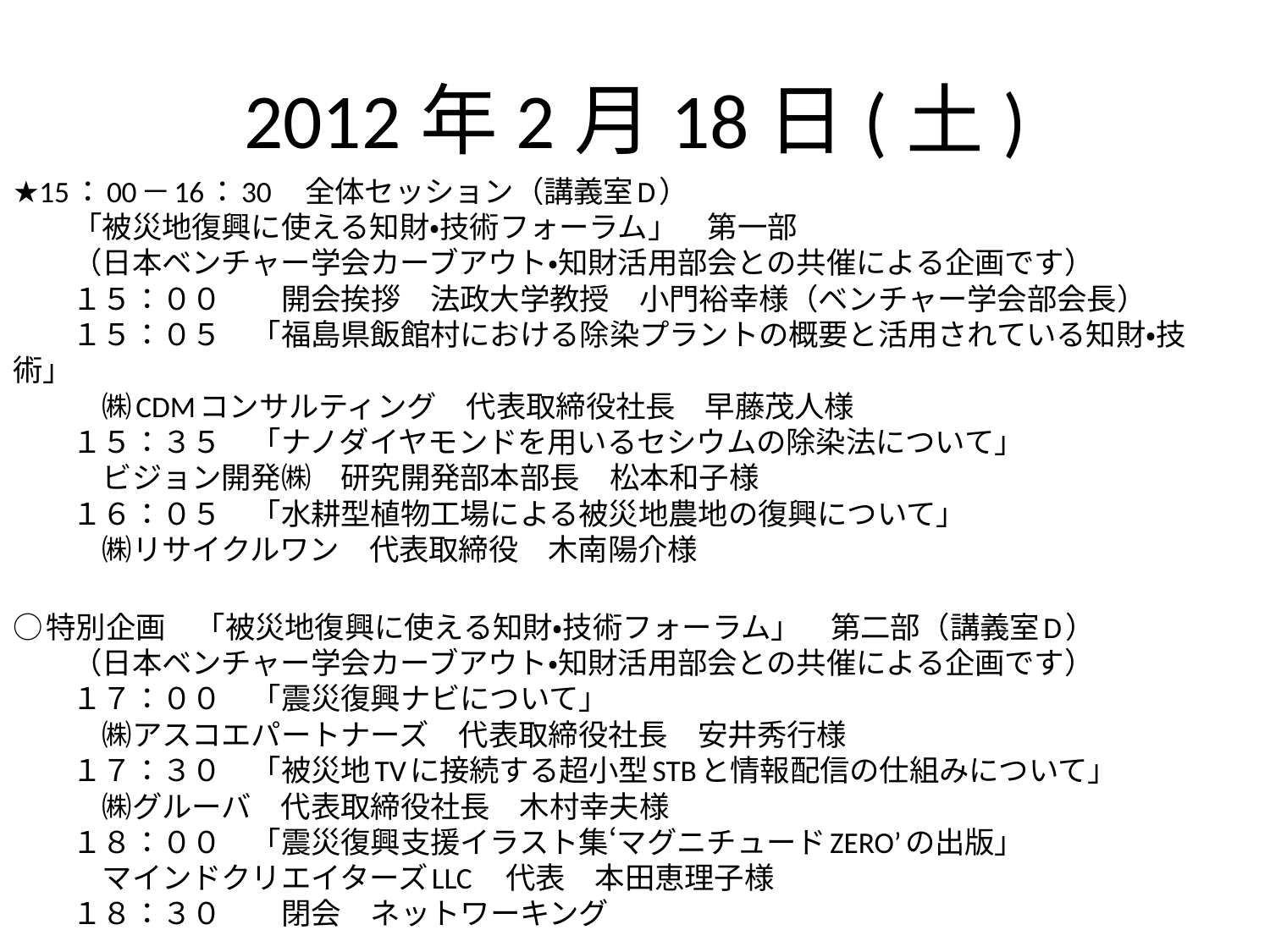

# 2012年2月18日(土)
★15：00－16：30　全体セッション（講義室D）
　　「被災地復興に使える知財・技術フォーラム」　第一部
　　（日本ベンチャー学会カーブアウト・知財活用部会との共催による企画です）
　　１５：００　　開会挨拶　法政大学教授　小門裕幸様（ベンチャー学会部会長）
　　１５：０５　「福島県飯館村における除染プラントの概要と活用されている知財・技術」　
　　　㈱CDMコンサルティング　代表取締役社長　早藤茂人様
　　１５：３５　「ナノダイヤモンドを用いるセシウムの除染法について」　
　　　ビジョン開発㈱　研究開発部本部長　松本和子様
　　１６：０５　「水耕型植物工場による被災地農地の復興について」　
　　　㈱リサイクルワン　代表取締役　木南陽介様
○特別企画　「被災地復興に使える知財・技術フォーラム」　第二部（講義室D）
　　（日本ベンチャー学会カーブアウト・知財活用部会との共催による企画です）
　　１７：００　「震災復興ナビについて」　
　　　㈱アスコエパートナーズ　代表取締役社長　安井秀行様
　　１７：３０　「被災地TVに接続する超小型STBと情報配信の仕組みについて」
　　　㈱グルーバ　代表取締役社長　木村幸夫様
　　１８：００　「震災復興支援イラスト集‘マグニチュードZERO’の出版」　
　　　マインドクリエイターズLLC　代表　本田恵理子様
　　１８：３０　　閉会　ネットワーキング